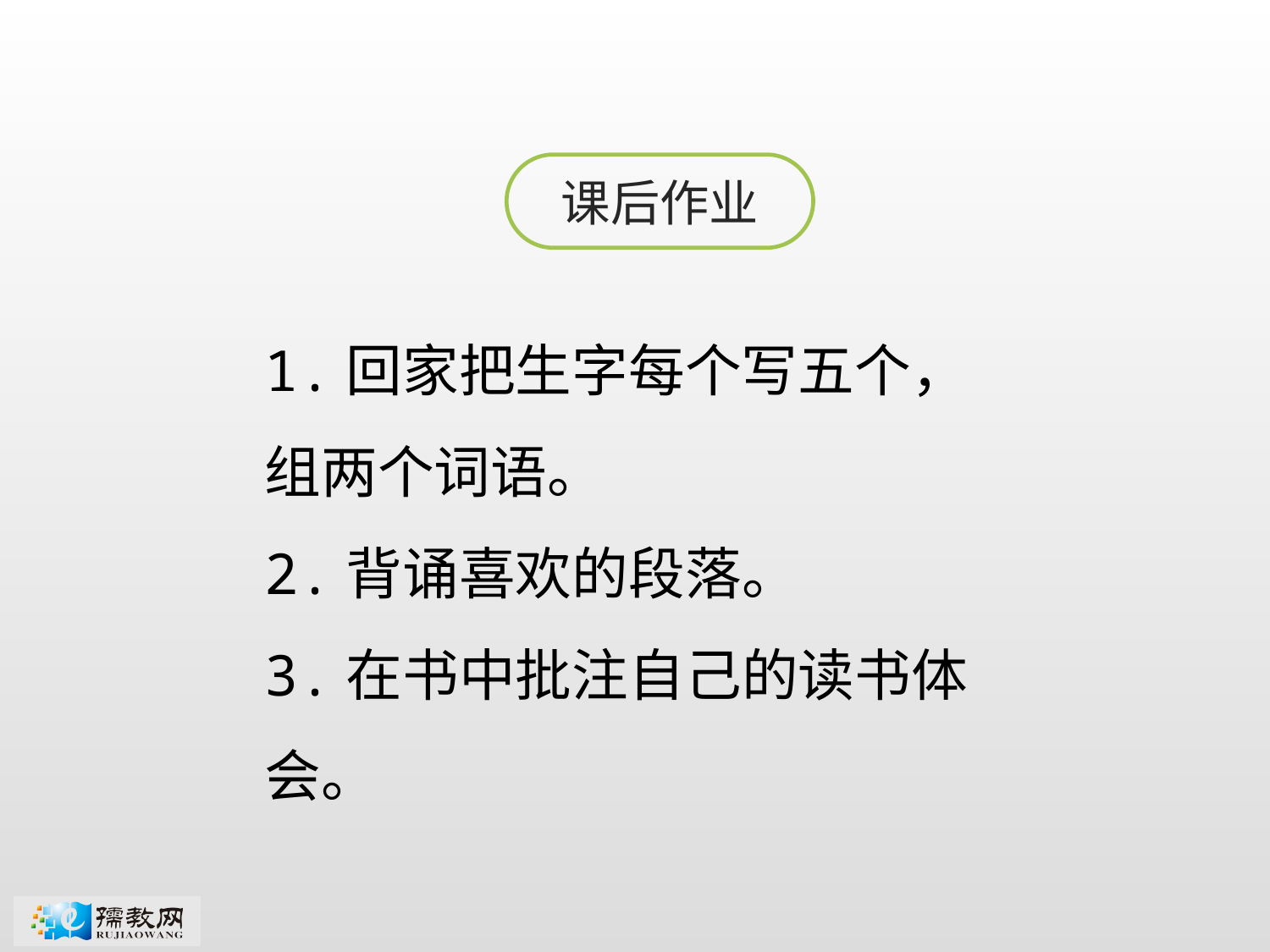

课后作业
1.回家把生字每个写五个，组两个词语。
2.背诵喜欢的段落。
3.在书中批注自己的读书体会。